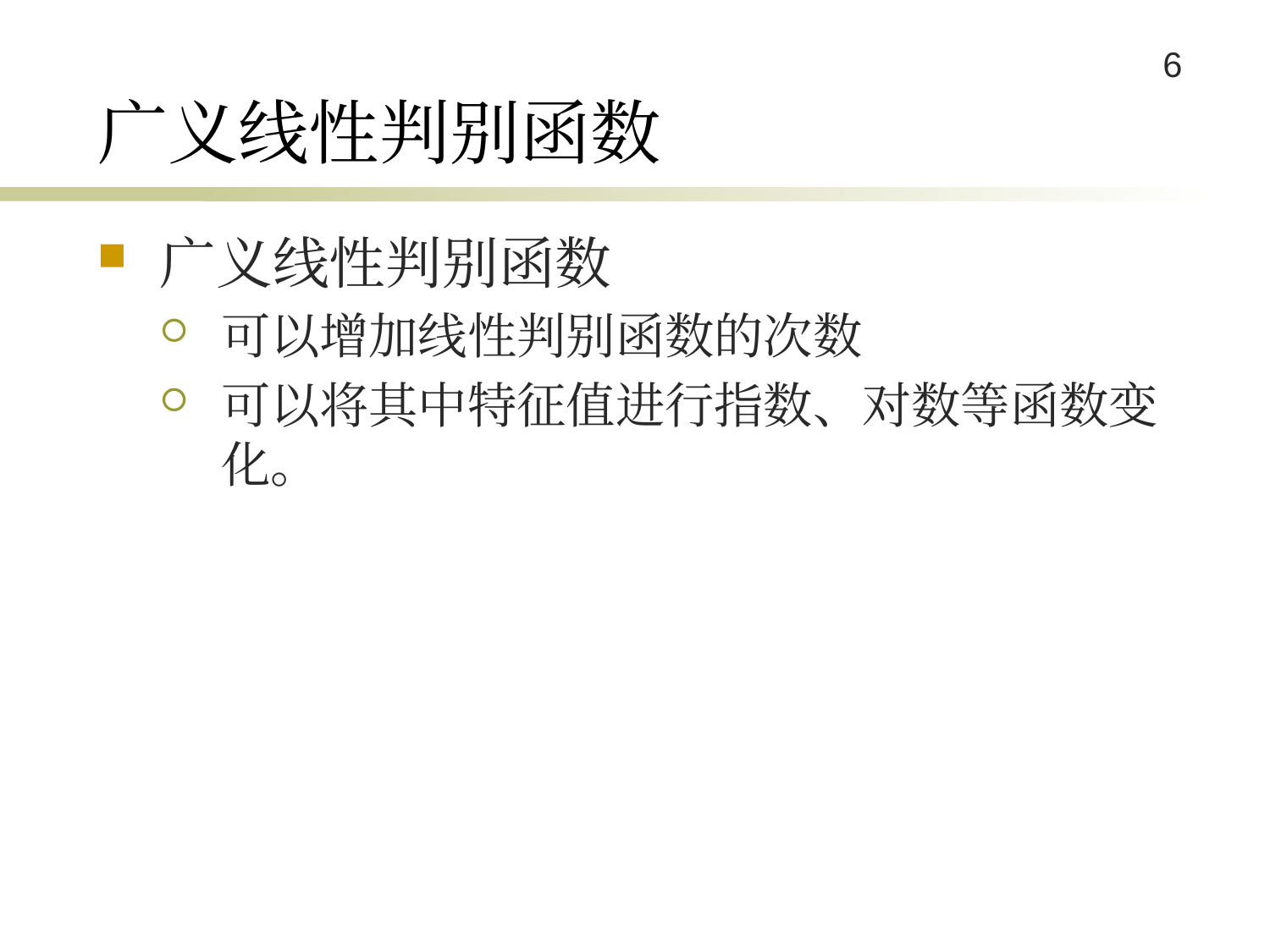

# 广义线性判别函数
广义线性判别函数
可以增加线性判别函数的次数
可以将其中特征值进行指数、对数等函数变化。